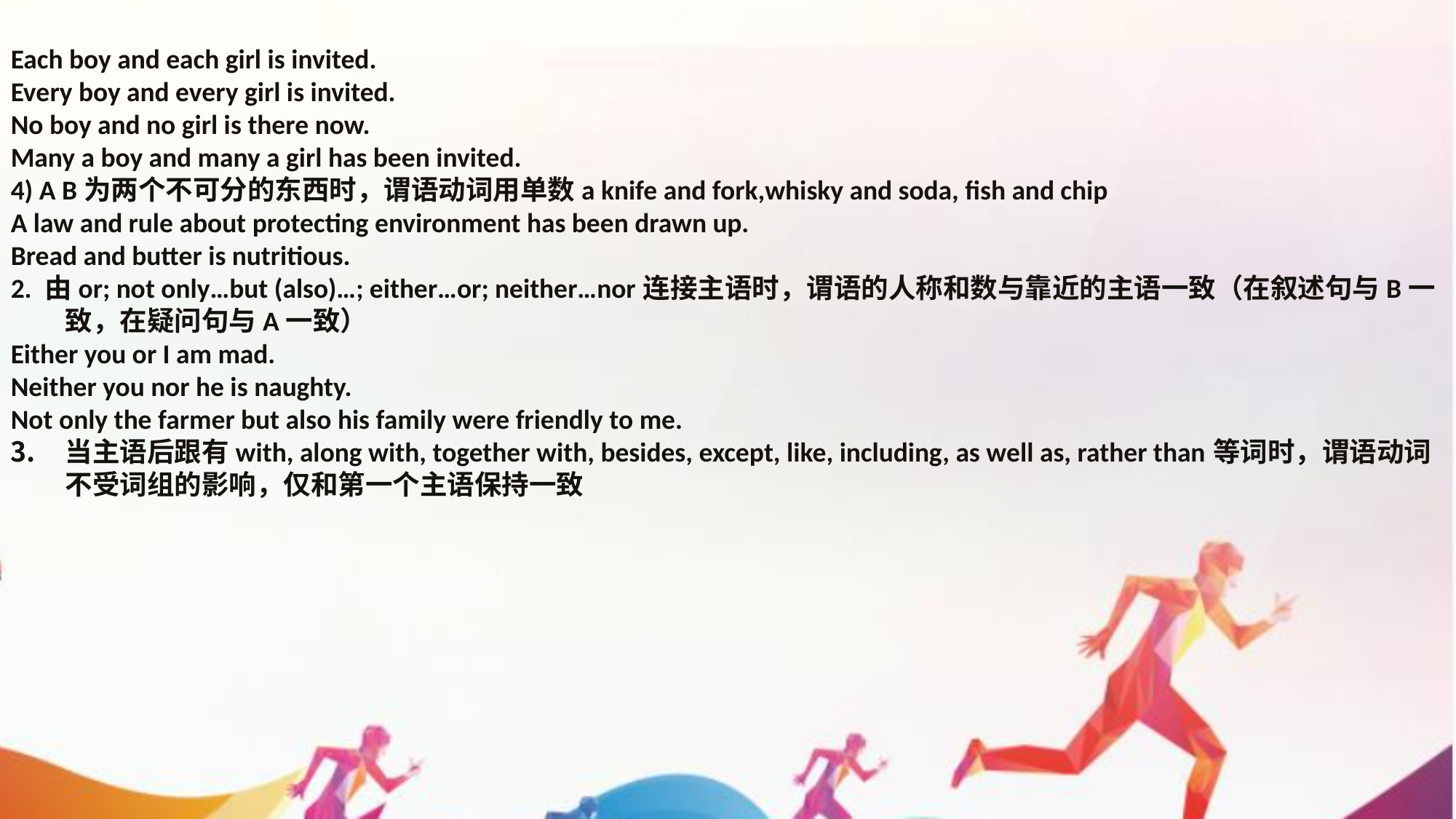

Each boy and each girl is invited.
Every boy and every girl is invited.
No boy and no girl is there now.
Many a boy and many a girl has been invited.
4) A B为两个不可分的东西时，谓语动词用单数a knife and fork,whisky and soda, fish and chip
A law and rule about protecting environment has been drawn up.
Bread and butter is nutritious.
2. 由or; not only…but (also)…; either…or; neither…nor连接主语时，谓语的人称和数与靠近的主语一致（在叙述句与B一致，在疑问句与A一致）
Either you or I am mad.
Neither you nor he is naughty.
Not only the farmer but also his family were friendly to me.
当主语后跟有with, along with, together with, besides, except, like, including, as well as, rather than等词时，谓语动词不受词组的影响，仅和第一个主语保持一致